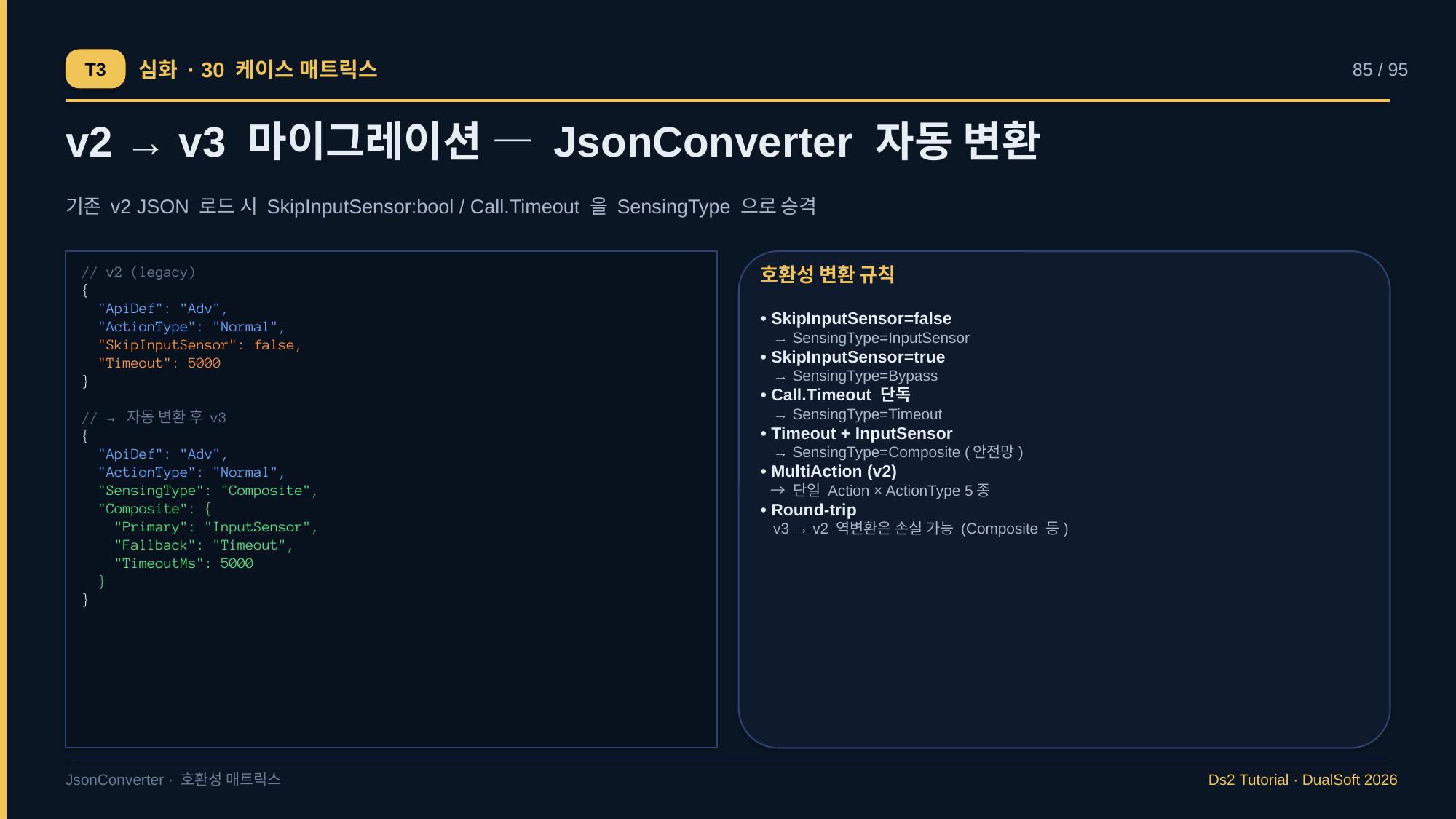

T3
심화 · 30 케이스 매트릭스
85 / 95
v2 → v3 마이그레이션 — JsonConverter 자동 변환
기존 v2 JSON 로드 시 SkipInputSensor:bool / Call.Timeout 을 SensingType 으로 승격

// v2 (legacy)
{
  "ApiDef": "Adv",
  "ActionType": "Normal",
  "SkipInputSensor": false,
  "Timeout": 5000
}

// → 자동 변환 후 v3
{
  "ApiDef": "Adv",
  "ActionType": "Normal",
  "SensingType": "Composite",
  "Composite": {
    "Primary": "InputSensor",
    "Fallback": "Timeout",
    "TimeoutMs": 5000
  }
}
호환성 변환 규칙
• SkipInputSensor=false
   → SensingType=InputSensor
• SkipInputSensor=true
   → SensingType=Bypass
• Call.Timeout 단독
   → SensingType=Timeout
• Timeout + InputSensor
   → SensingType=Composite (안전망)
• MultiAction (v2)
   → 단일 Action × ActionType 5종
• Round-trip
   v3 → v2 역변환은 손실 가능 (Composite 등)
JsonConverter · 호환성 매트릭스
Ds2 Tutorial · DualSoft 2026